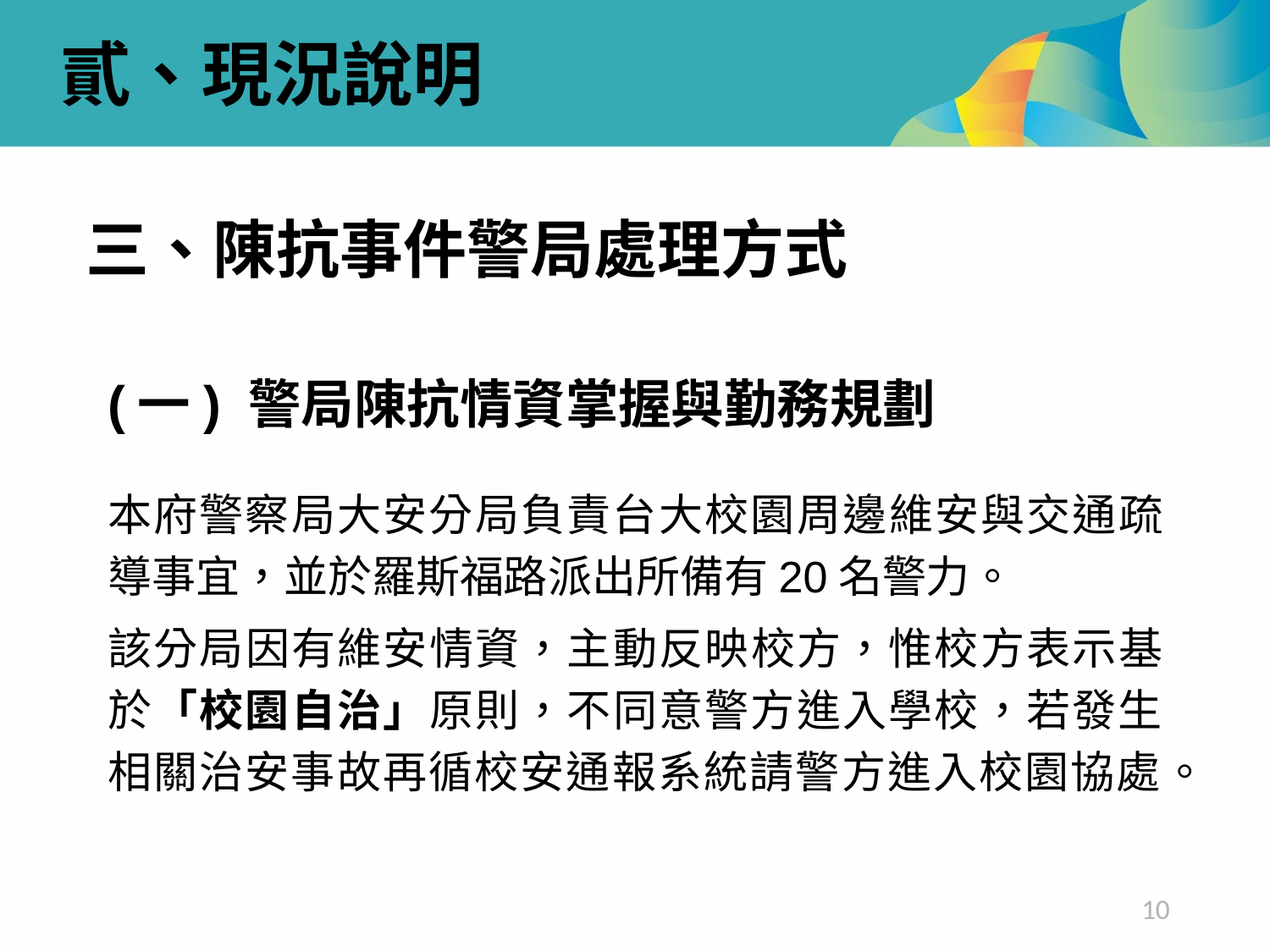

貳、現況說明
三、陳抗事件警局處理方式
(一) 警局陳抗情資掌握與勤務規劃

本府警察局大安分局負責台大校園周邊維安與交通疏導事宜，並於羅斯福路派出所備有20名警力。
該分局因有維安情資，主動反映校方，惟校方表示基於「校園自治」原則，不同意警方進入學校，若發生相關治安事故再循校安通報系統請警方進入校園協處。
10